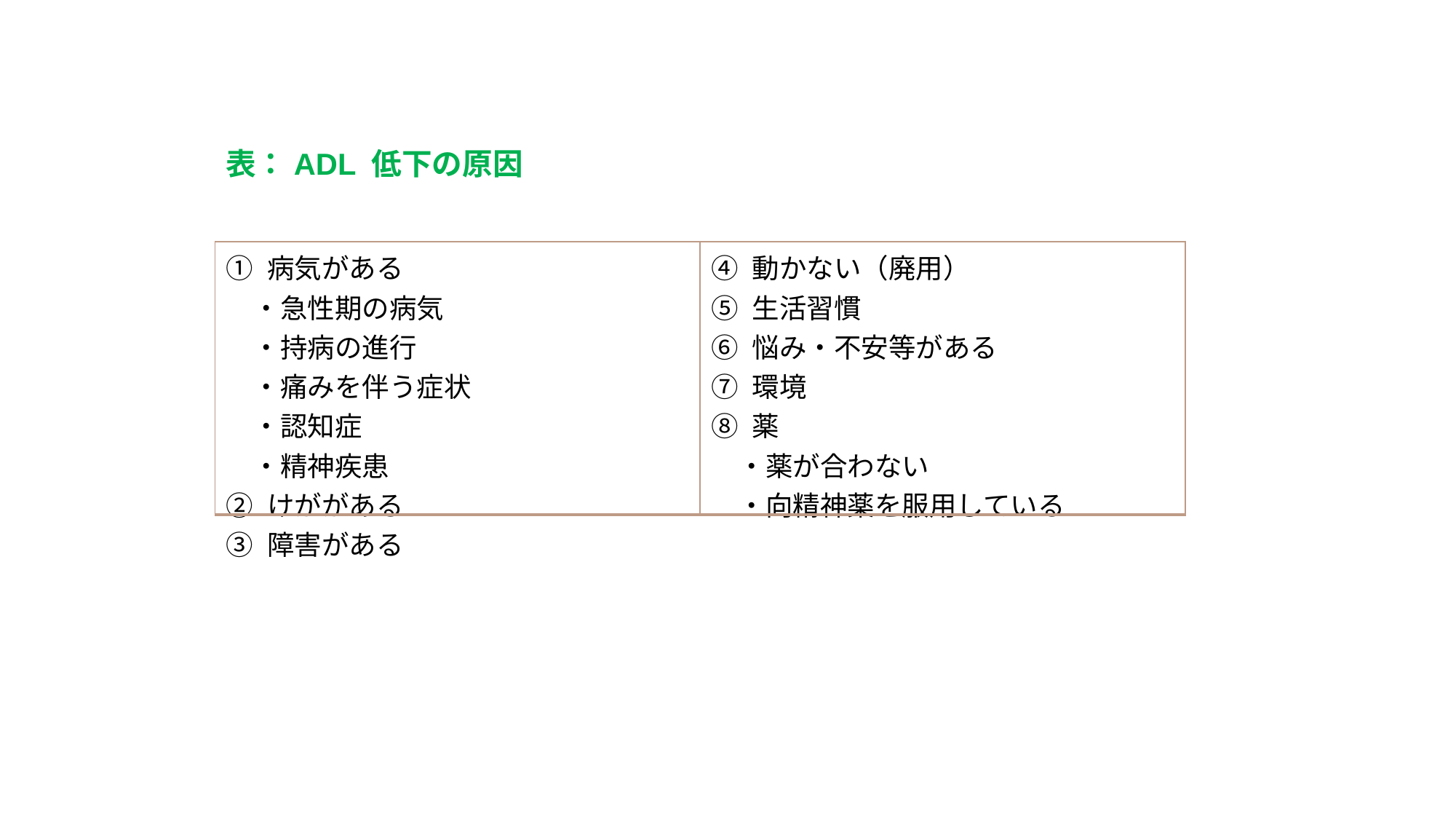

表：ADL 低下の原因
| ① 病気がある 　・急性期の病気 　・持病の進行 　・痛みを伴う症状 　・認知症 　・精神疾患 ② けががある ③ 障害がある | ④ 動かない（廃用） ⑤ 生活習慣 ⑥ 悩み・不安等がある ⑦ 環境 ⑧ 薬 　・薬が合わない 　・向精神薬を服用している |
| --- | --- |